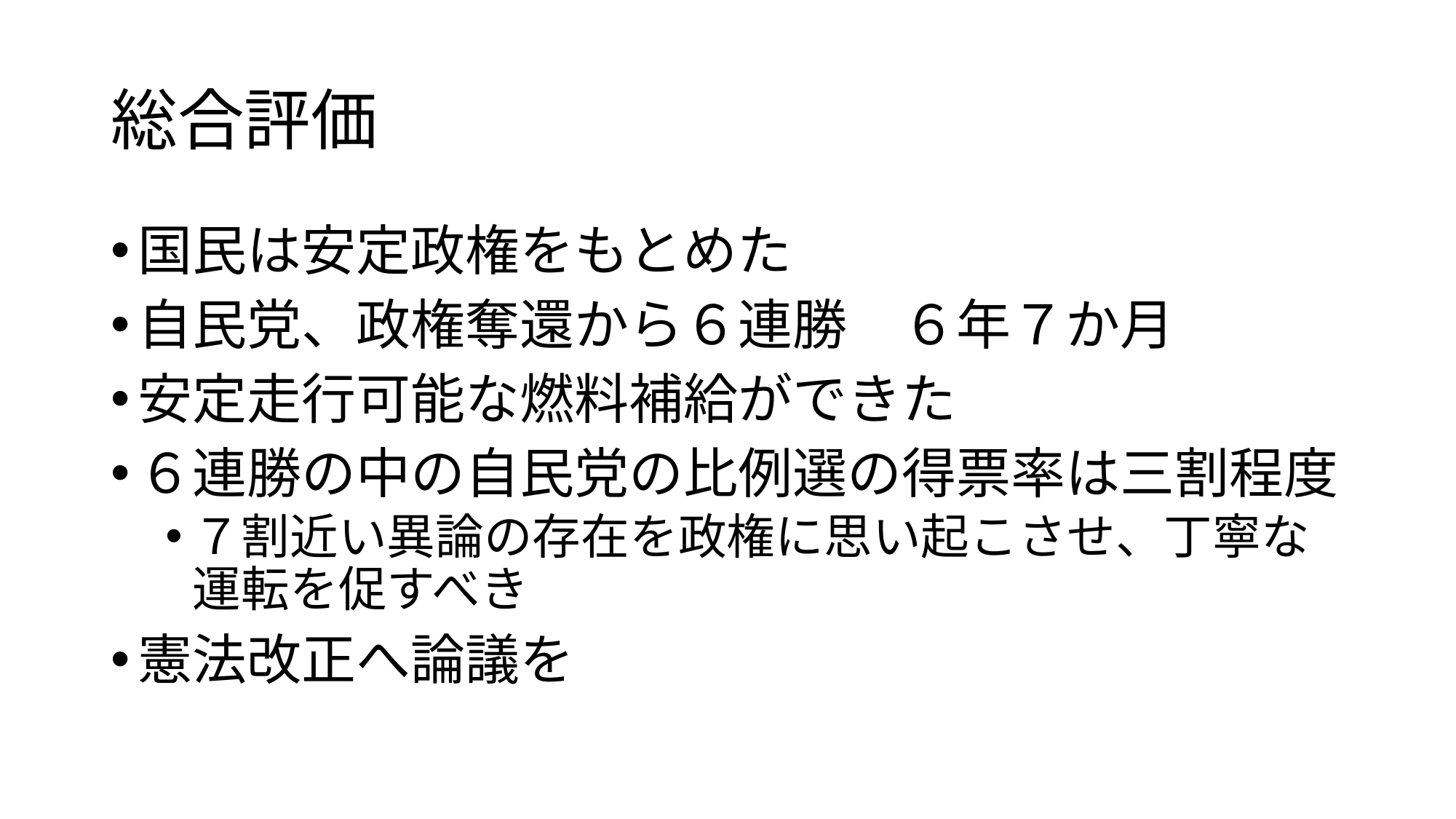

# 総合評価
国民は安定政権をもとめた
自民党、政権奪還から６連勝　６年７か月
安定走行可能な燃料補給ができた
６連勝の中の自民党の比例選の得票率は三割程度
７割近い異論の存在を政権に思い起こさせ、丁寧な運転を促すべき
憲法改正へ論議を